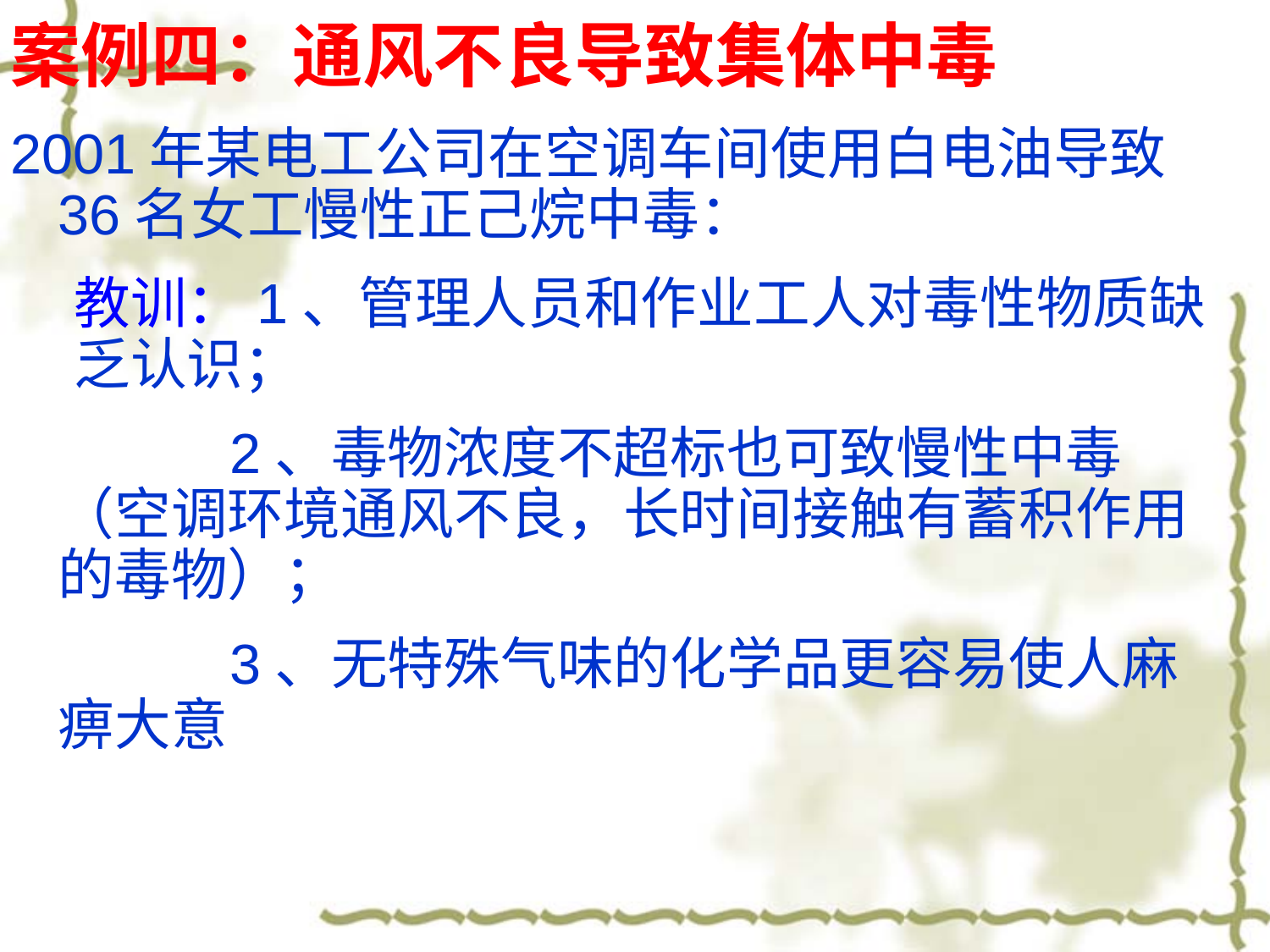

#
案例四：通风不良导致集体中毒
2001年某电工公司在空调车间使用白电油导致36名女工慢性正己烷中毒：
教训：1、管理人员和作业工人对毒性物质缺乏认识；
              2、毒物浓度不超标也可致慢性中毒（空调环境通风不良，长时间接触有蓄积作用的毒物）；
              3、无特殊气味的化学品更容易使人麻痹大意